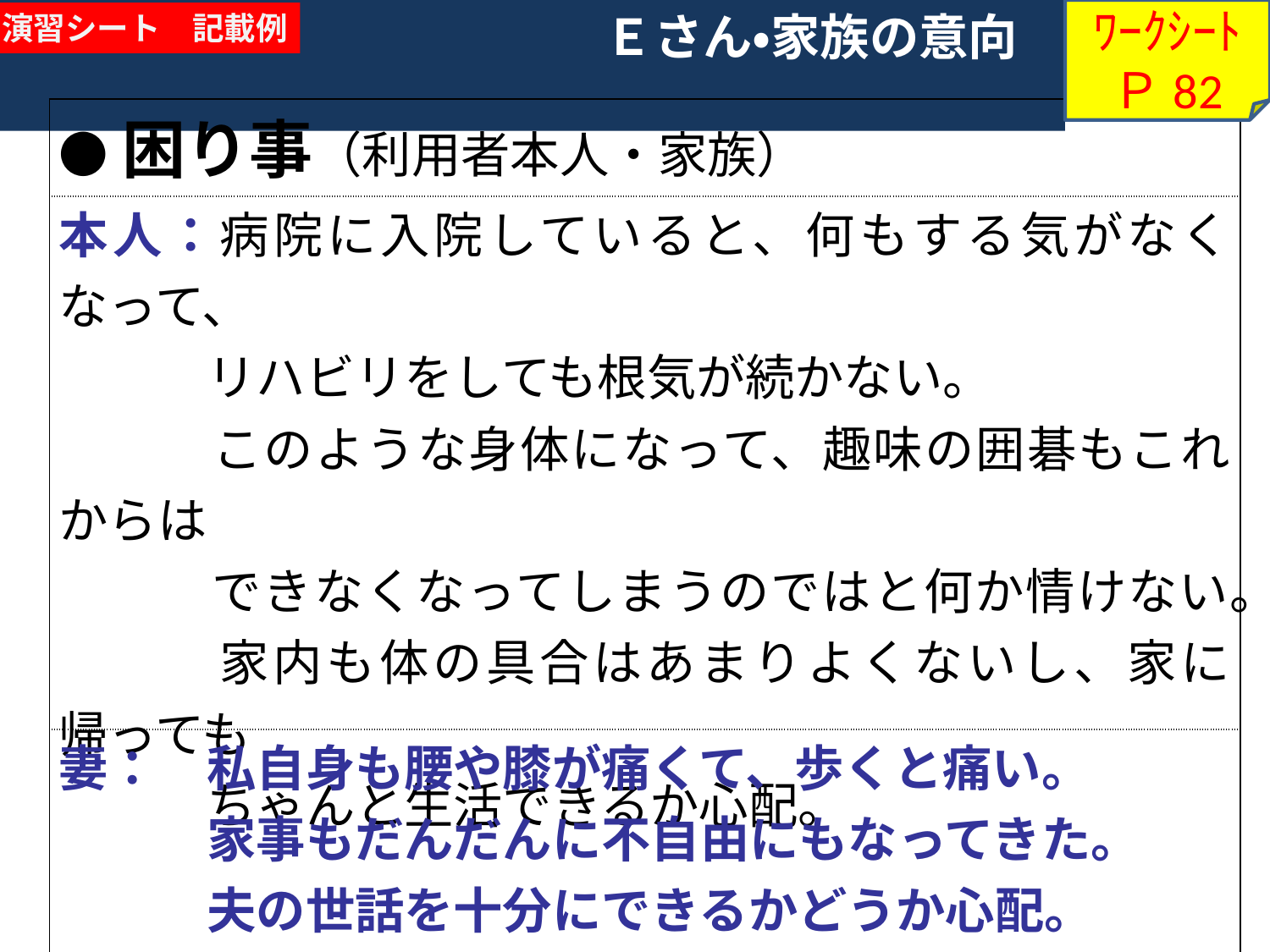

Ｅさん・家族の意向
ﾜｰｸｼｰﾄ
Ｐ82
演習シート　記載例
| ●困り事（利用者本人・家族） |
| --- |
| 本人：病院に入院していると、何もする気がなくなって、 　　　リハビリをしても根気が続かない。 　　　このような身体になって、趣味の囲碁もこれからは 　　　できなくなってしまうのではと何か情けない。 　　　家内も体の具合はあまりよくないし、家に帰っても 　　　ちゃんと生活できるか心配。 |
| 妻：　私自身も腰や膝が痛くて、歩くと痛い。 　　　家事もだんだんに不自由にもなってきた。 　　　夫の世話を十分にできるかどうか心配。 　　　このまま連れて帰っても、やっていけるか不安。 　　　私は介護した経験がない。 |